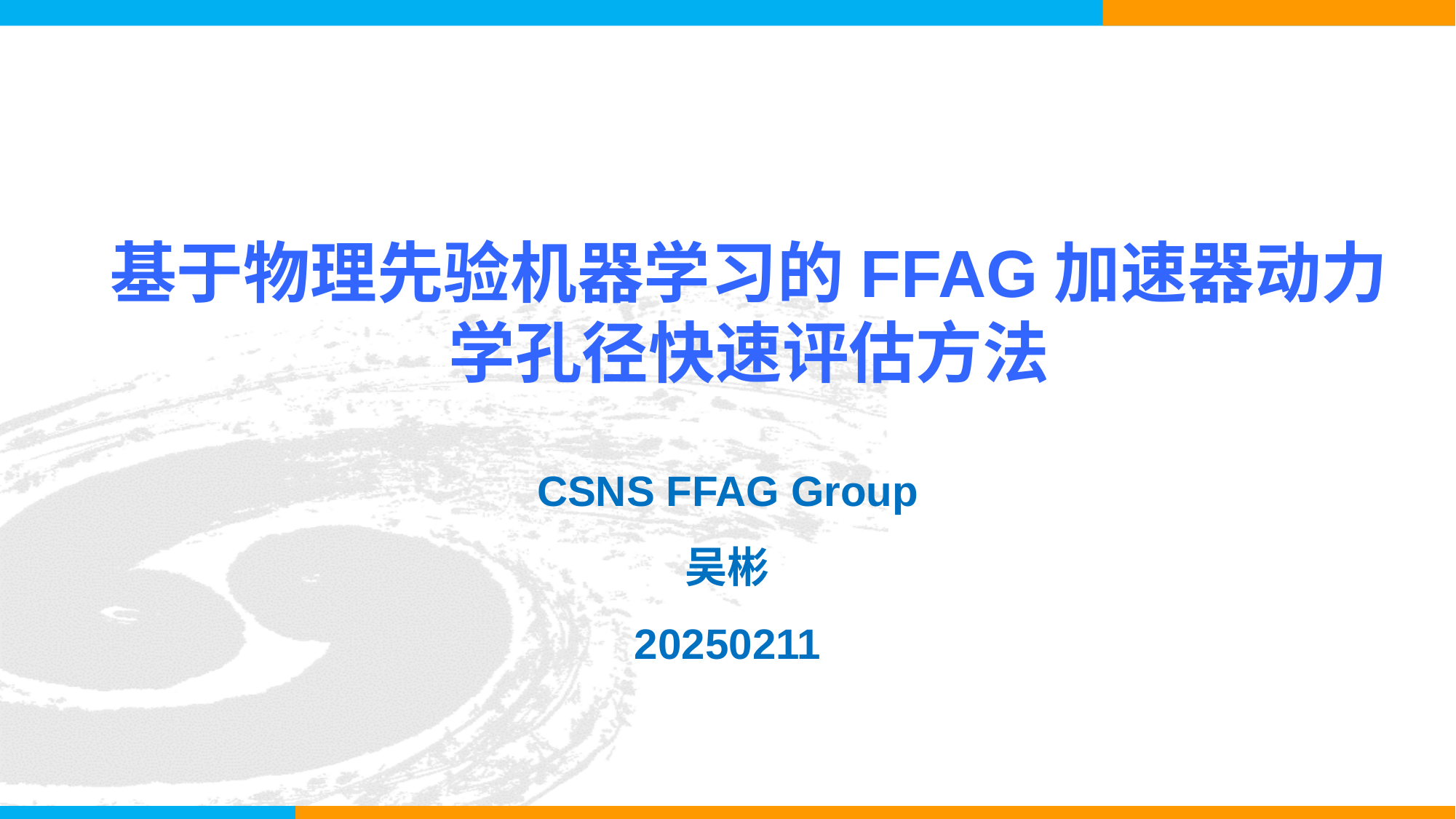

# 基于物理先验机器学习的FFAG加速器动力学孔径快速评估方法
CSNS FFAG Group
吴彬
20250211